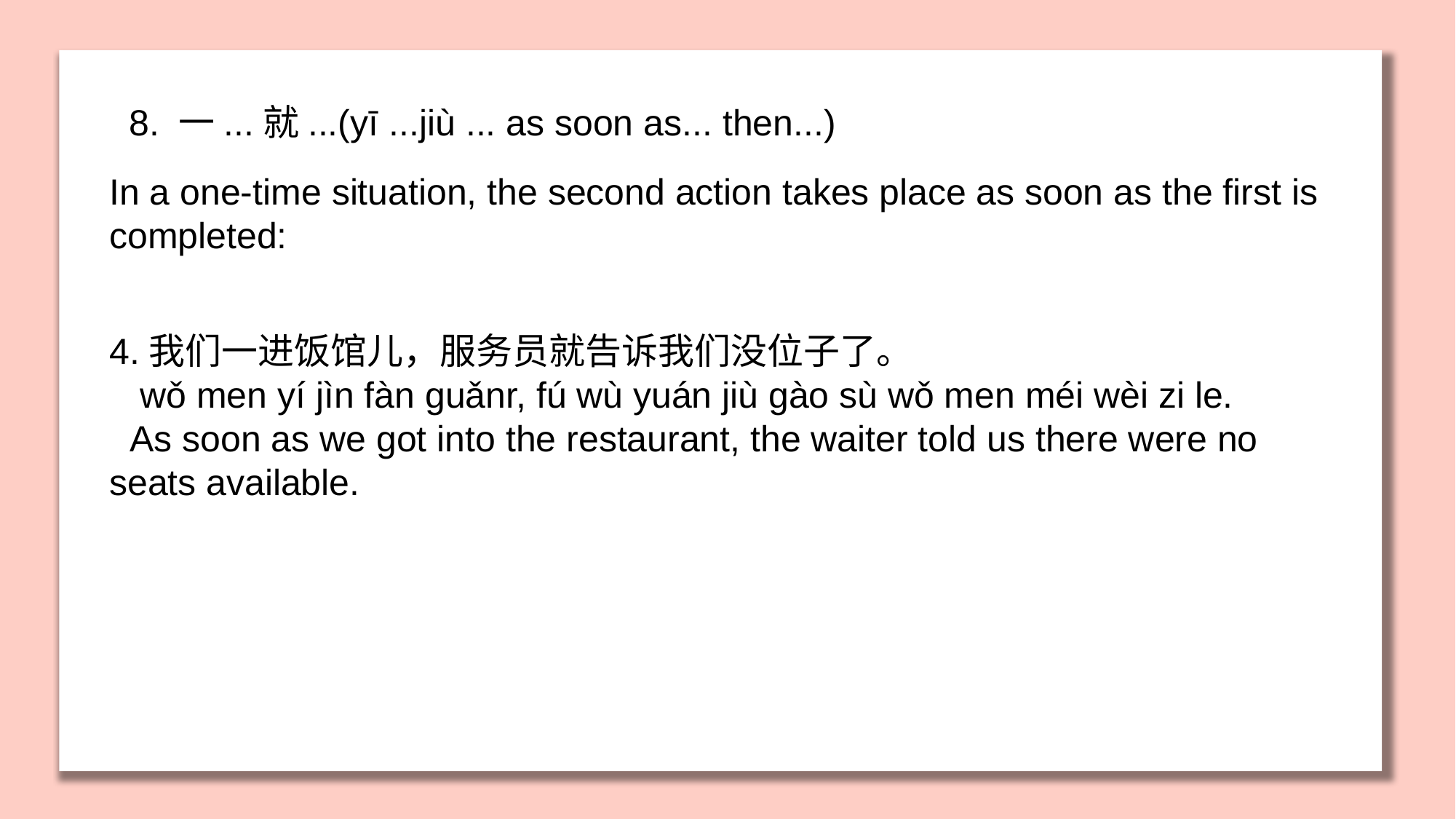

8. 一...就...(yī ...jiù ... as soon as... then...)
In a one-time situation, the second action takes place as soon as the first is completed:
4.我们一进饭馆儿，服务员就告诉我们没位子了。
   wǒ men yí jìn fàn guǎnr, fú wù yuán jiù gào sù wǒ men méi wèi zi le.
  As soon as we got into the restaurant, the waiter told us there were no seats available.